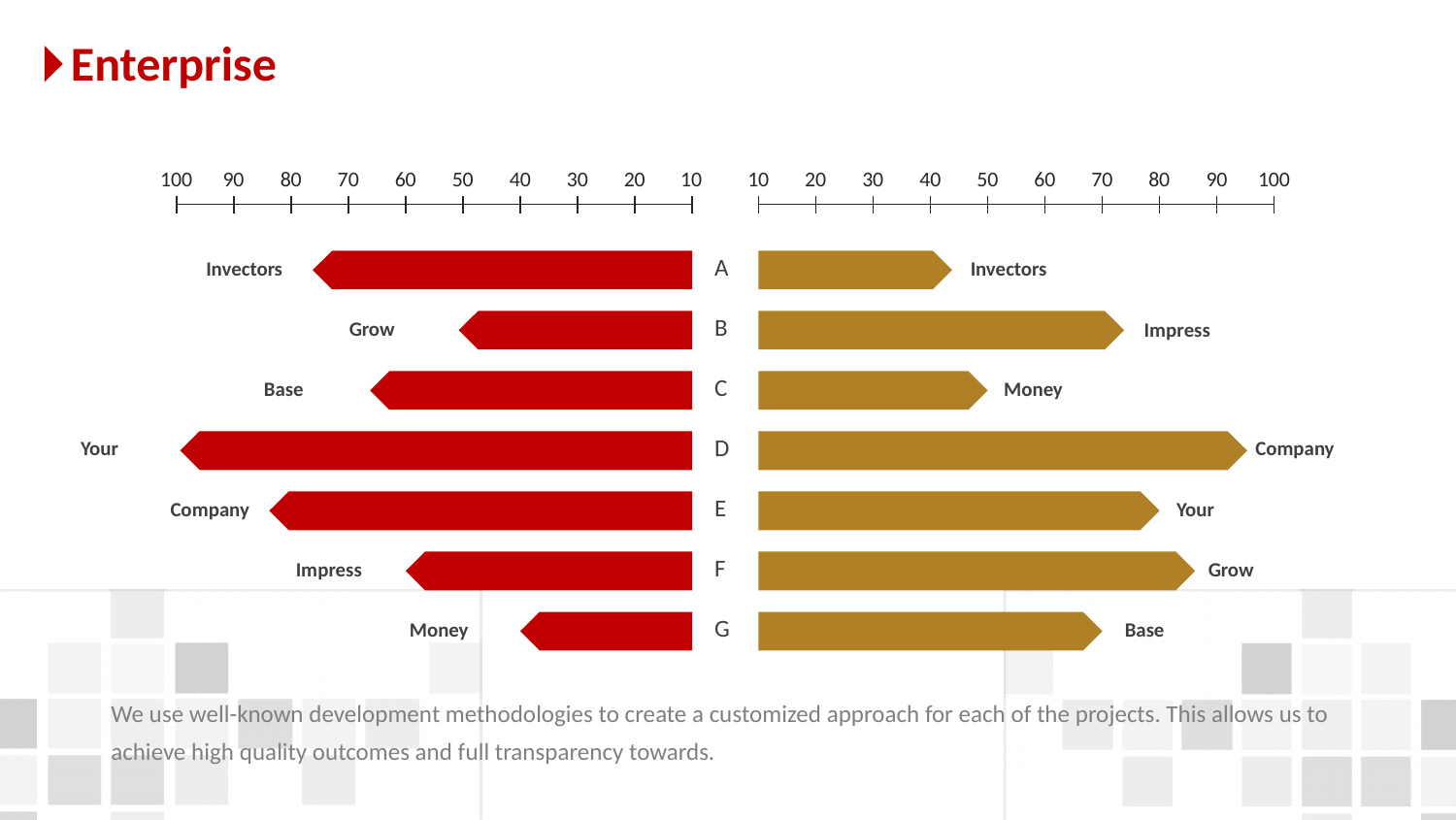

Enterprise

第二部分    点击在此输入你的标题内容
100
90
80
70
60
50
40
30
20
10
10
20
30
40
50
60
70
80
90
100
A
Invectors
Invectors

B
Grow

Impress
C
Base
Money

D
Your
Company

E
Company
Your

F
Impress
Grow

G
Money
Base

We use well-known development methodologies to create a customized approach for each of the projects. This allows us to achieve high quality outcomes and full transparency towards.